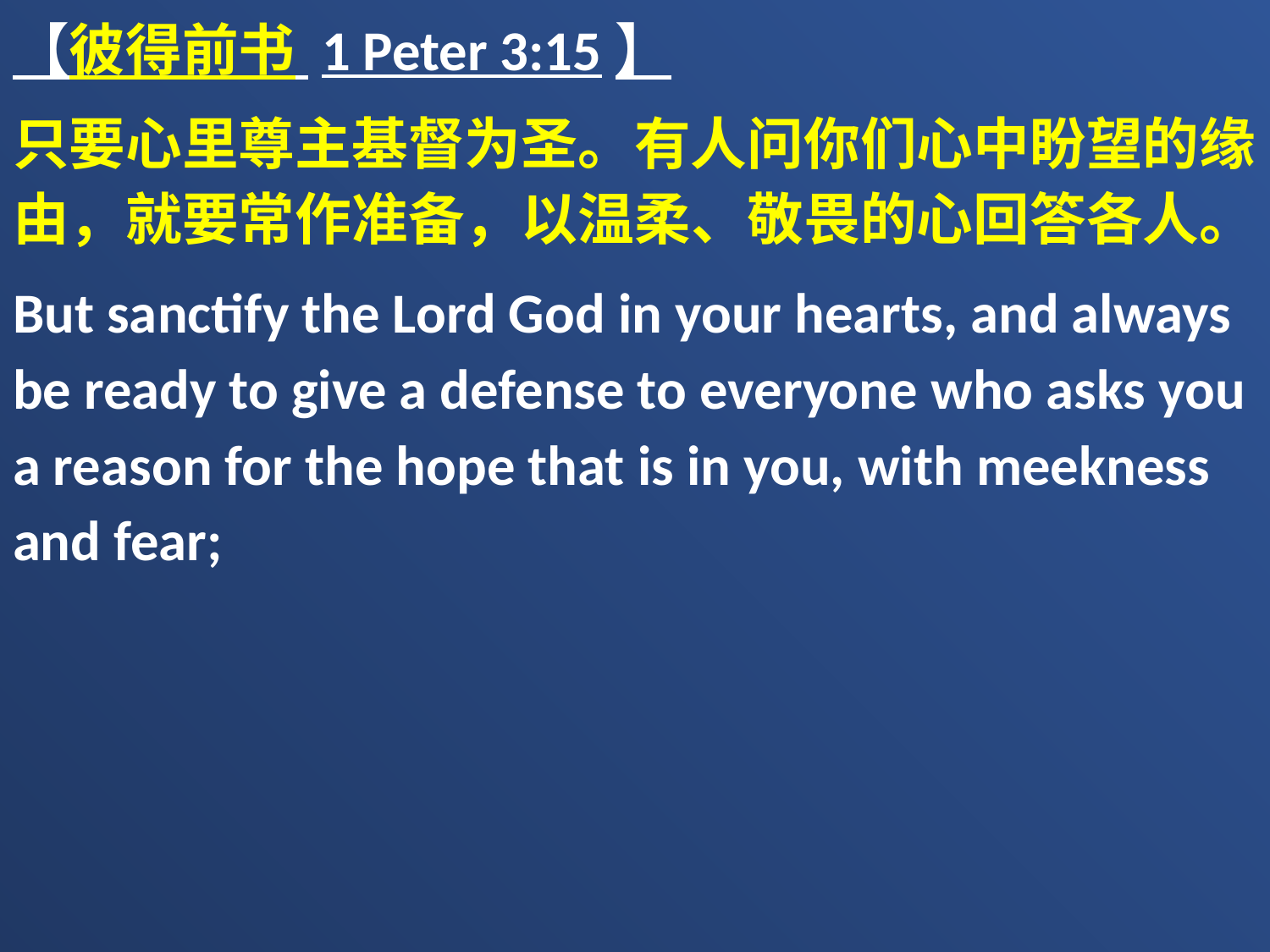

【彼得前书 1 Peter 3:15】
只要心里尊主基督为圣。有人问你们心中盼望的缘由，就要常作准备，以温柔、敬畏的心回答各人。
But sanctify the Lord God in your hearts, and always be ready to give a defense to everyone who asks you a reason for the hope that is in you, with meekness and fear;